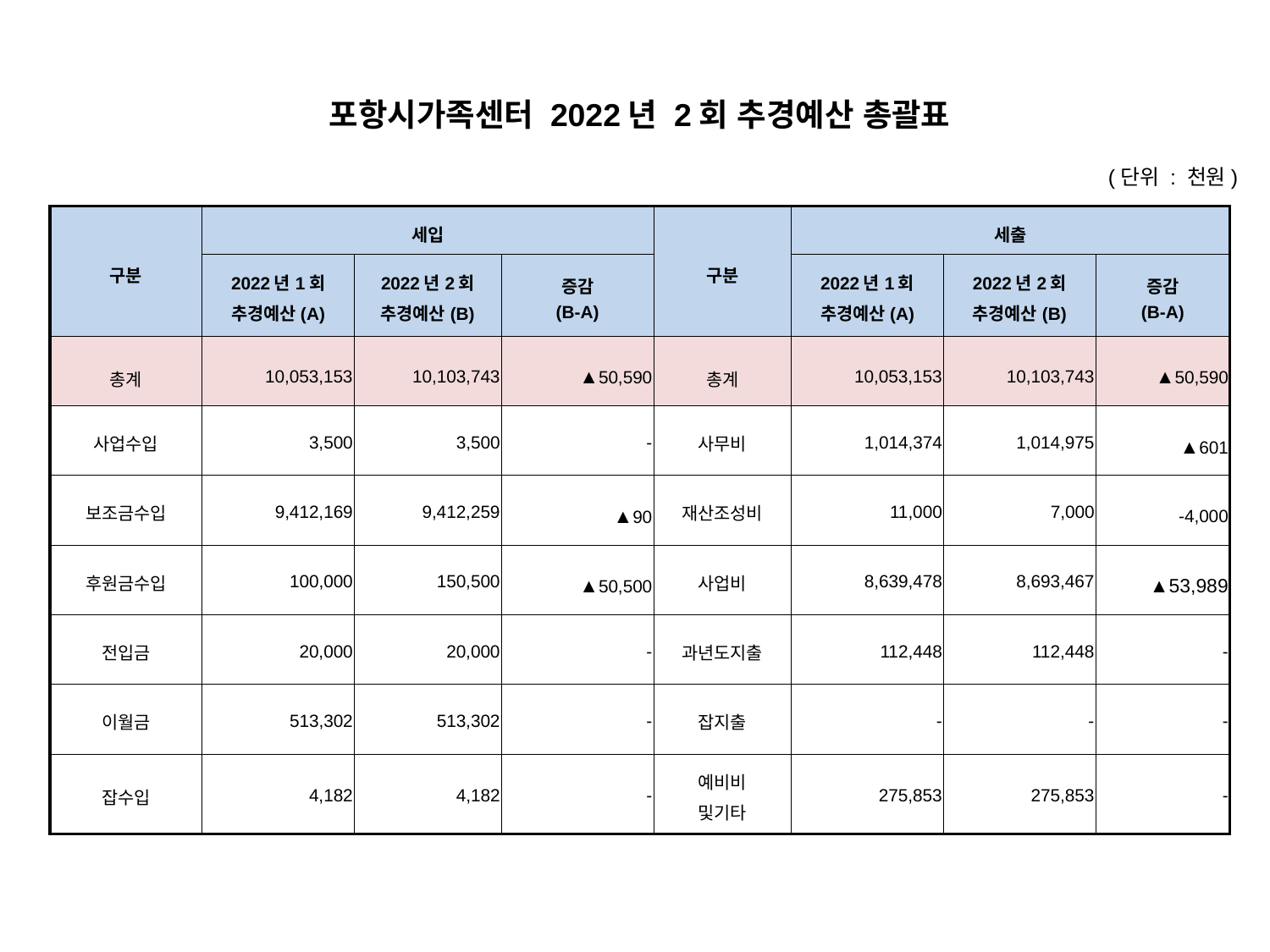

포항시가족센터 2022년 2회 추경예산 총괄표
(단위 : 천원)
| 구분 | 세입 |  |  | 구분 | 세출 |  |  |
| --- | --- | --- | --- | --- | --- | --- | --- |
|  | 2022년1회 추경예산(A) | 2022년2회 추경예산(B) | 증감 (B-A) |  | 2022년1회 추경예산(A) | 2022년2회 추경예산(B) | 증감 (B-A) |
| 총계 | 10,053,153 | 10,103,743 | ▲50,590 | 총계 | 10,053,153 | 10,103,743 | ▲50,590 |
| 사업수입 | 3,500 | 3,500 | - | 사무비 | 1,014,374 | 1,014,975 | ▲601 |
| 보조금수입 | 9,412,169 | 9,412,259 | ▲90 | 재산조성비 | 11,000 | 7,000 | -4,000 |
| 후원금수입 | 100,000 | 150,500 | ▲50,500 | 사업비 | 8,639,478 | 8,693,467 | ▲53,989 |
| 전입금 | 20,000 | 20,000 | - | 과년도지출 | 112,448 | 112,448 | - |
| 이월금 | 513,302 | 513,302 | - | 잡지출 | - | - | - |
| 잡수입 | 4,182 | 4,182 | - | 예비비 및기타 | 275,853 | 275,853 | - |